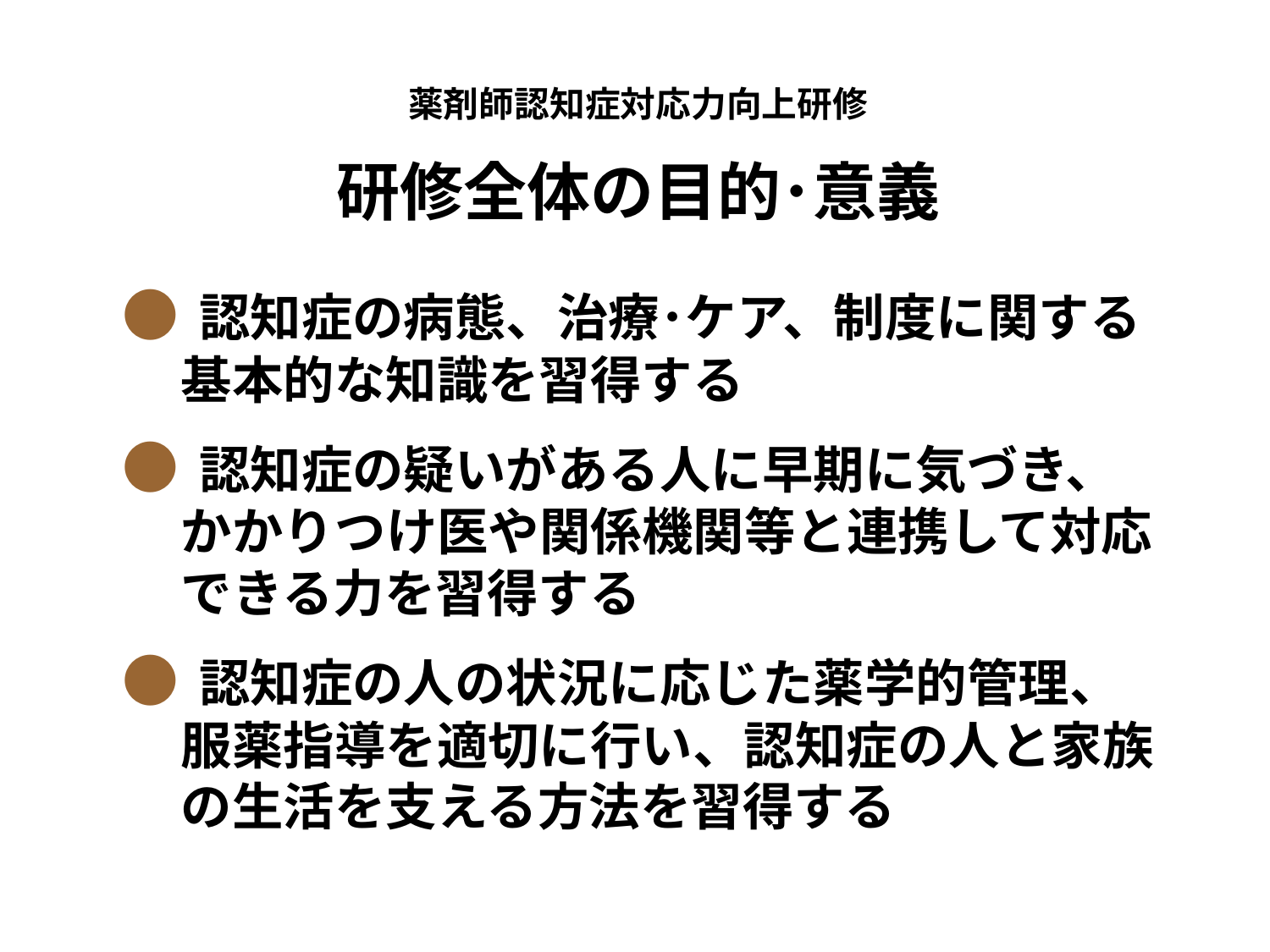

薬剤師認知症対応力向上研修

研修全体の目的･意義
● 認知症の病態、治療･ケア、制度に関する
    基本的な知識を習得する
● 認知症の疑いがある人に早期に気づき、
    かかりつけ医や関係機関等と連携して対応
    できる力を習得する

● 認知症の人の状況に応じた薬学的管理、
    服薬指導を適切に行い、認知症の人と家族
    の生活を支える方法を習得する